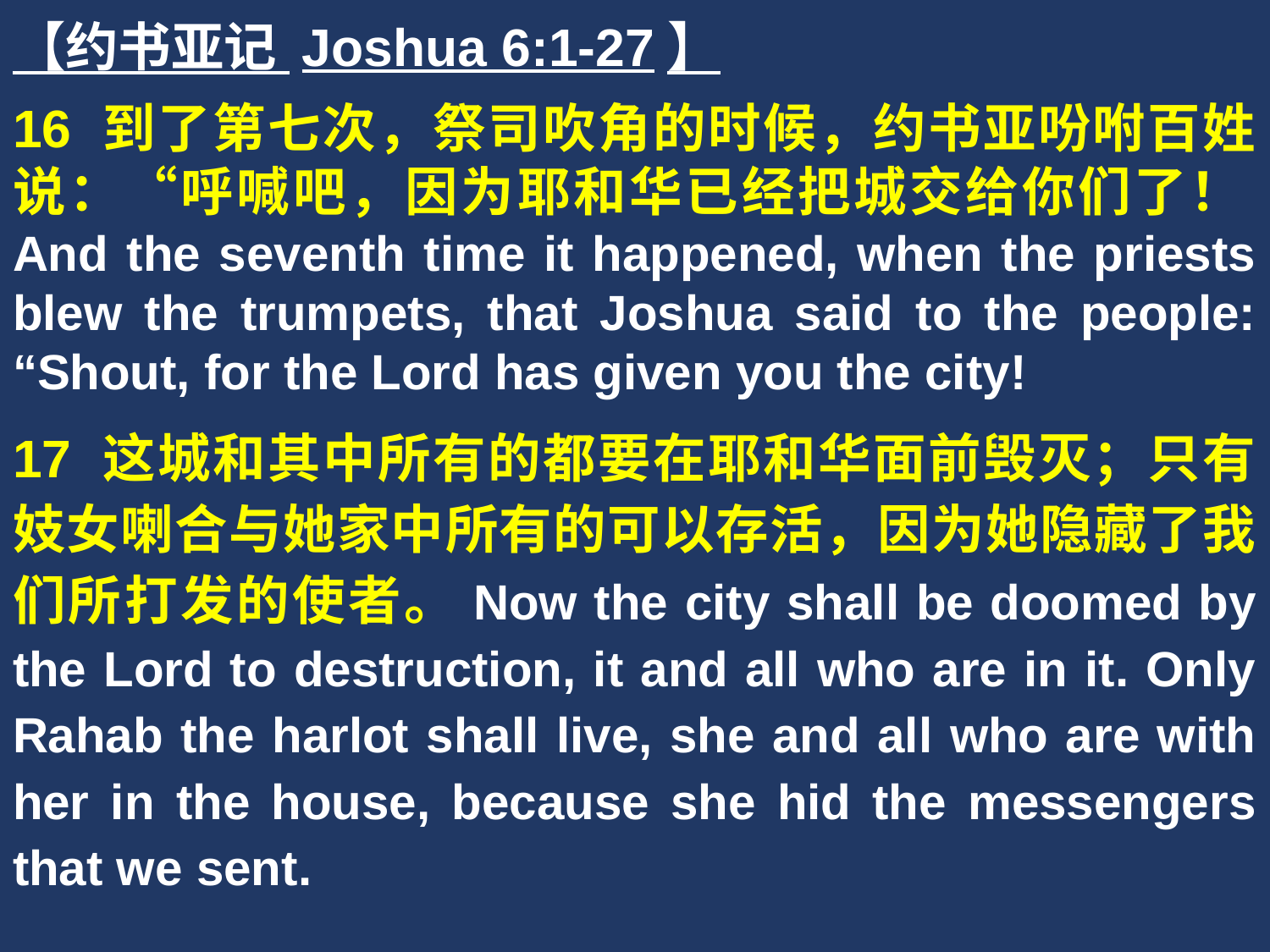

【约书亚记 Joshua 6:1-27】
16 到了第七次，祭司吹角的时候，约书亚吩咐百姓说：“呼喊吧，因为耶和华已经把城交给你们了！And the seventh time it happened, when the priests blew the trumpets, that Joshua said to the people: “Shout, for the Lord has given you the city!
17 这城和其中所有的都要在耶和华面前毁灭；只有妓女喇合与她家中所有的可以存活，因为她隐藏了我们所打发的使者。Now the city shall be doomed by the Lord to destruction, it and all who are in it. Only Rahab the harlot shall live, she and all who are with her in the house, because she hid the messengers that we sent.